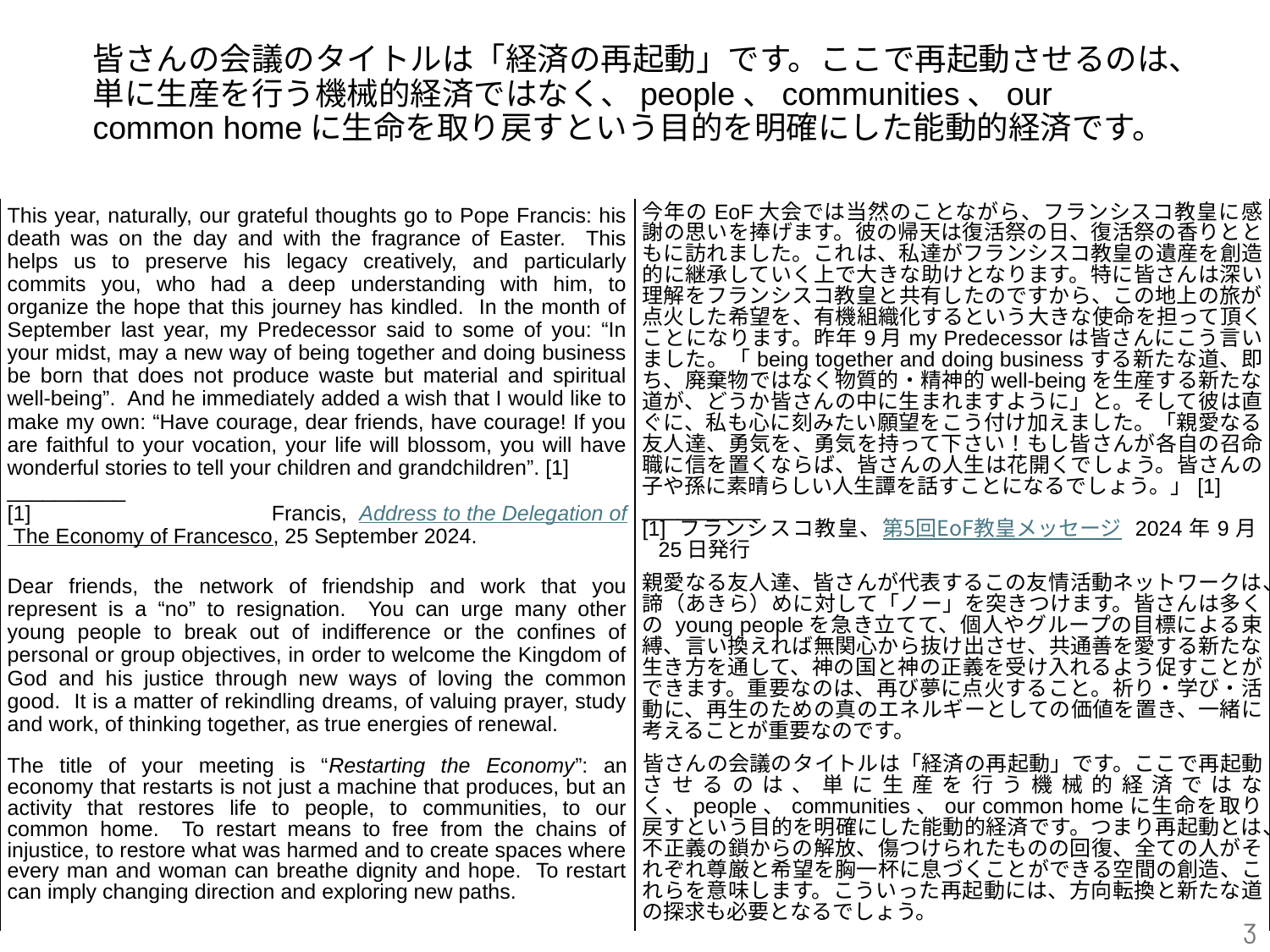

# 皆さんの会議のタイトルは「経済の再起動」です。ここで再起動させるのは、単に生産を行う機械的経済ではなく、people、communities、our common homeに生命を取り戻すという目的を明確にした能動的経済です。
| This year, naturally, our grateful thoughts go to Pope Francis: his death was on the day and with the fragrance of Easter. This helps us to preserve his legacy creatively, and particularly commits you, who had a deep understanding with him, to organize the hope that this journey has kindled. In the month of September last year, my Predecessor said to some of you: “In your midst, may a new way of being together and doing business be born that does not produce waste but material and spiritual well-being”. And he immediately added a wish that I would like to make my own: “Have courage, dear friends, have courage! If you are faithful to your vocation, your life will blossom, you will have wonderful stories to tell your children and grandchildren”. [1] \_\_\_\_\_\_\_\_\_\_ [1] Francis,  Address to the Delegation of The Economy of Francesco, 25 September 2024. | 今年のEoF大会では当然のことながら、フランシスコ教皇に感謝の思いを捧げます。彼の帰天は復活祭の日、復活祭の香りとともに訪れました。これは、私達がフランシスコ教皇の遺産を創造的に継承していく上で大きな助けとなります。特に皆さんは深い理解をフランシスコ教皇と共有したのですから、この地上の旅が点火した希望を、有機組織化するという大きな使命を担って頂くことになります。昨年9月my Predecessorは皆さんにこう言いました。「being together and doing businessする新たな道、即ち、廃棄物ではなく物質的・精神的well-beingを生産する新たな道が、どうか皆さんの中に生まれますように」と。そして彼は直ぐに、私も心に刻みたい願望をこう付け加えました。「親愛なる友人達、勇気を、勇気を持って下さい！もし皆さんが各自の召命職に信を置くならば、皆さんの人生は花開くでしょう。皆さんの子や孫に素晴らしい人生譚を話すことになるでしょう。」[1] \_\_\_\_\_\_\_\_\_\_ [1] フランシスコ教皇、第5回EoF教皇メッセージ 2024年9月25日発行 |
| --- | --- |
| Dear friends, the network of friendship and work that you represent is a “no” to resignation. You can urge many other young people to break out of indifference or the confines of personal or group objectives, in order to welcome the Kingdom of God and his justice through new ways of loving the common good. It is a matter of rekindling dreams, of valuing prayer, study and work, of thinking together, as true energies of renewal. | 親愛なる友人達、皆さんが代表するこの友情活動ネットワークは、諦（あきら）めに対して「ノー」を突きつけます。皆さんは多くの young peopleを急き立てて、個人やグループの目標による束縛、言い換えれば無関心から抜け出させ、共通善を愛する新たな生き方を通して、神の国と神の正義を受け入れるよう促すことができます。重要なのは、再び夢に点火すること。祈り・学び・活動に、再生のための真のエネルギーとしての価値を置き、一緒に考えることが重要なのです。 |
| The title of your meeting is “Restarting the Economy”: an economy that restarts is not just a machine that produces, but an activity that restores life to people, to communities, to our common home. To restart means to free from the chains of injustice, to restore what was harmed and to create spaces where every man and woman can breathe dignity and hope. To restart can imply changing direction and exploring new paths. | 皆さんの会議のタイトルは「経済の再起動」です。ここで再起動させるのは、単に生産を行う機械的経済ではなく、people、communities、our common homeに生命を取り戻すという目的を明確にした能動的経済です。つまり再起動とは、不正義の鎖からの解放、傷つけられたものの回復、全ての人がそれぞれ尊厳と希望を胸一杯に息づくことができる空間の創造、これらを意味します。こういった再起動には、方向転換と新たな道の探求も必要となるでしょう。 |
3